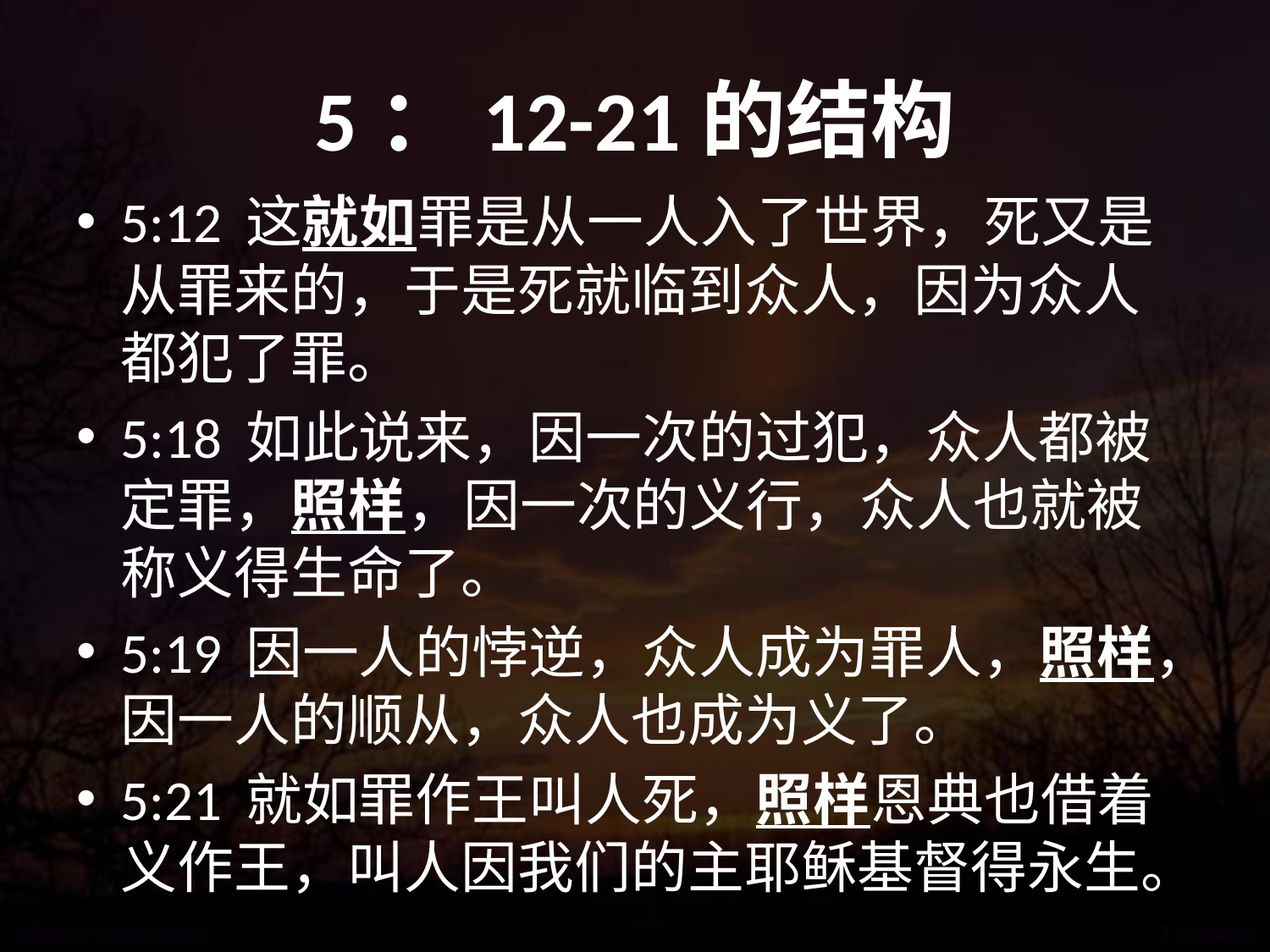

# 5：12-21的结构
5:12 这就如罪是从一人入了世界，死又是从罪来的，于是死就临到众人，因为众人都犯了罪。
5:18 如此说来，因一次的过犯，众人都被定罪，照样，因一次的义行，众人也就被称义得生命了。
5:19 因一人的悖逆，众人成为罪人，照样，因一人的顺从，众人也成为义了。
5:21 就如罪作王叫人死，照样恩典也借着义作王，叫人因我们的主耶稣基督得永生。